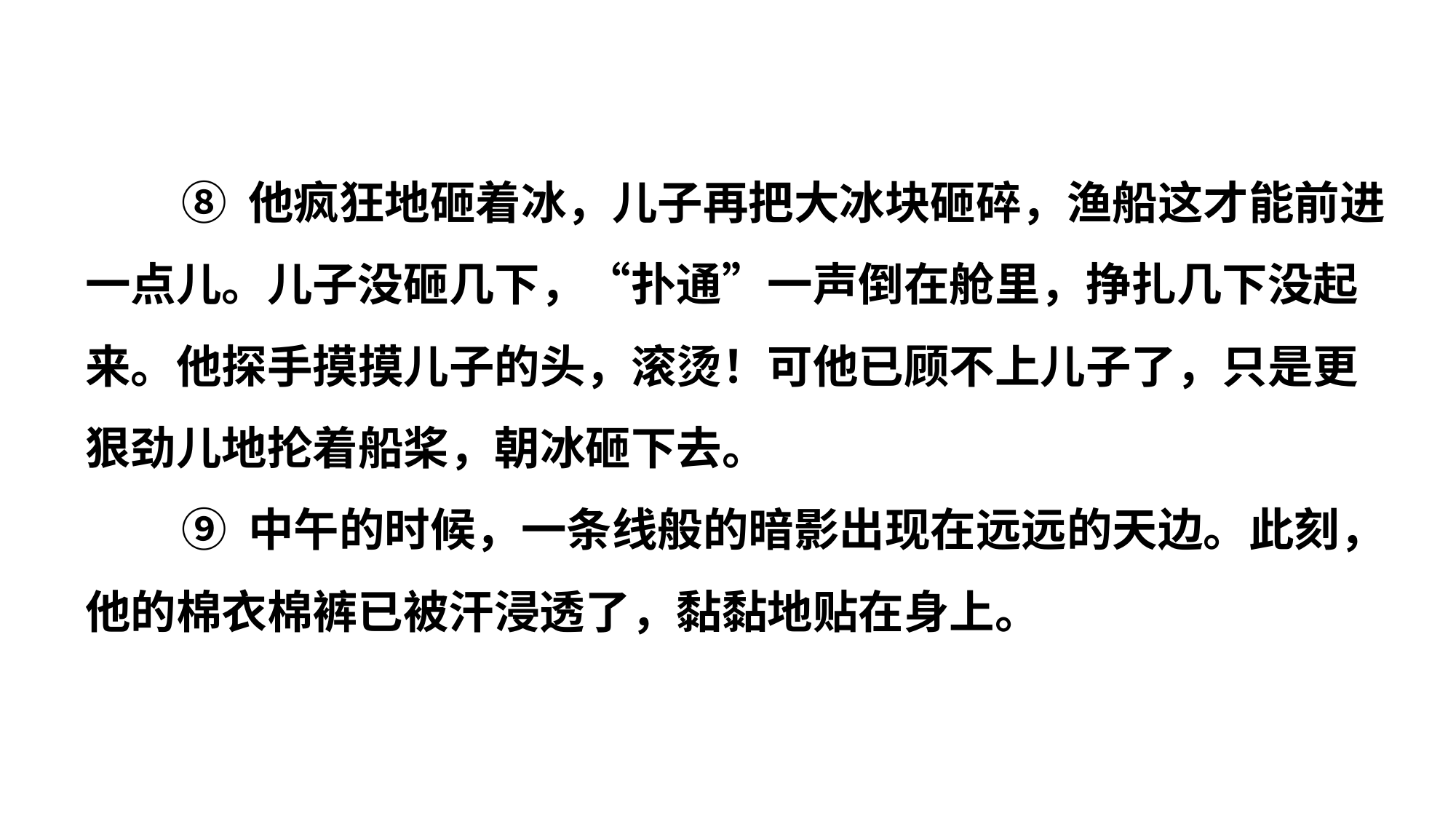

⑧ 他疯狂地砸着冰，儿子再把大冰块砸碎，渔船这才能前进一点儿。儿子没砸几下，“扑通”一声倒在舱里，挣扎几下没起来。他探手摸摸儿子的头，滚烫！可他已顾不上儿子了，只是更狠劲儿地抡着船桨，朝冰砸下去。
⑨ 中午的时候，一条线般的暗影出现在远远的天边。此刻，他的棉衣棉裤已被汗浸透了，黏黏地贴在身上。